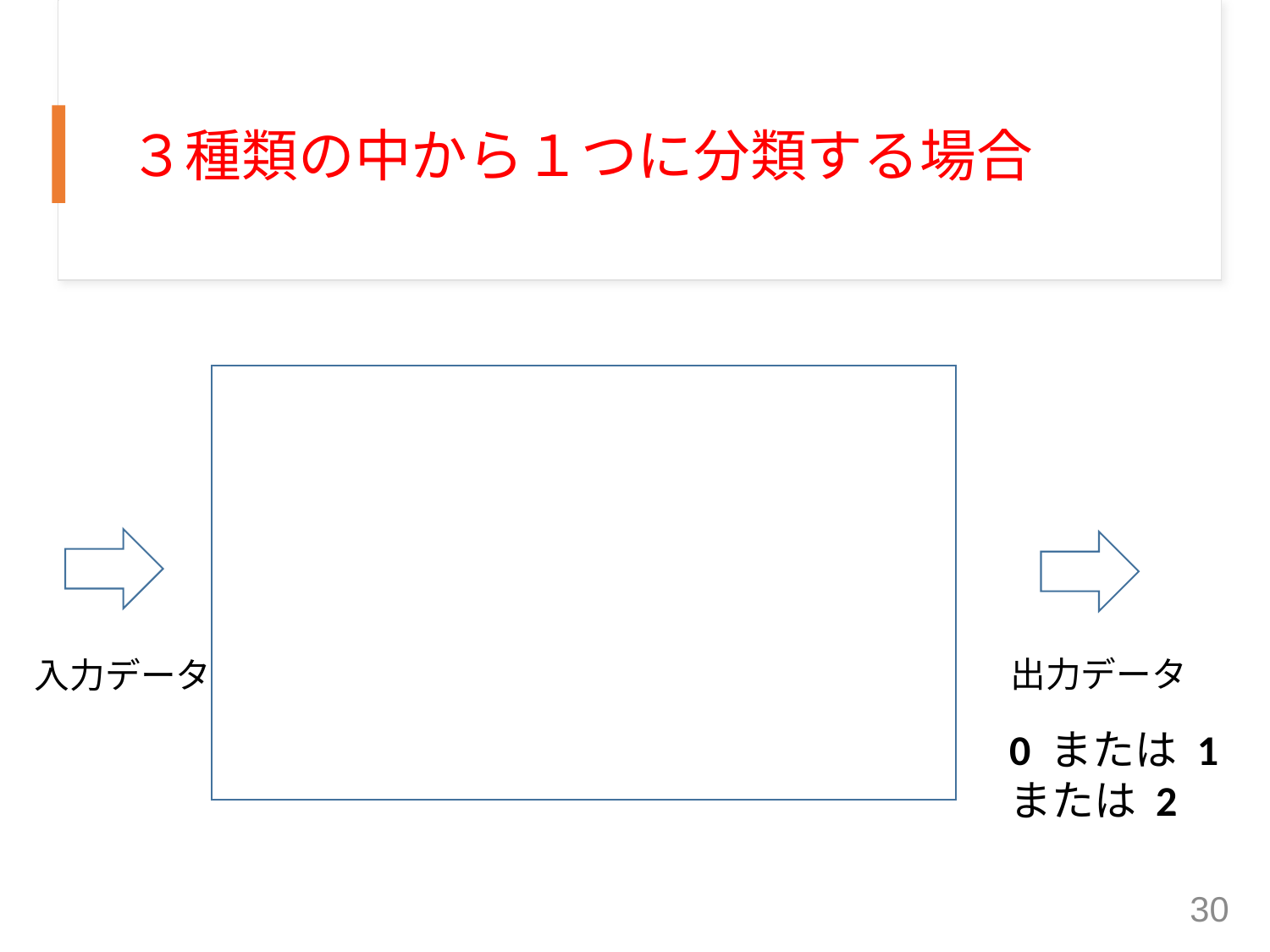

# ３種類の中から１つに分類する場合

出力データ
入力データ
0 または 1 または 2

30